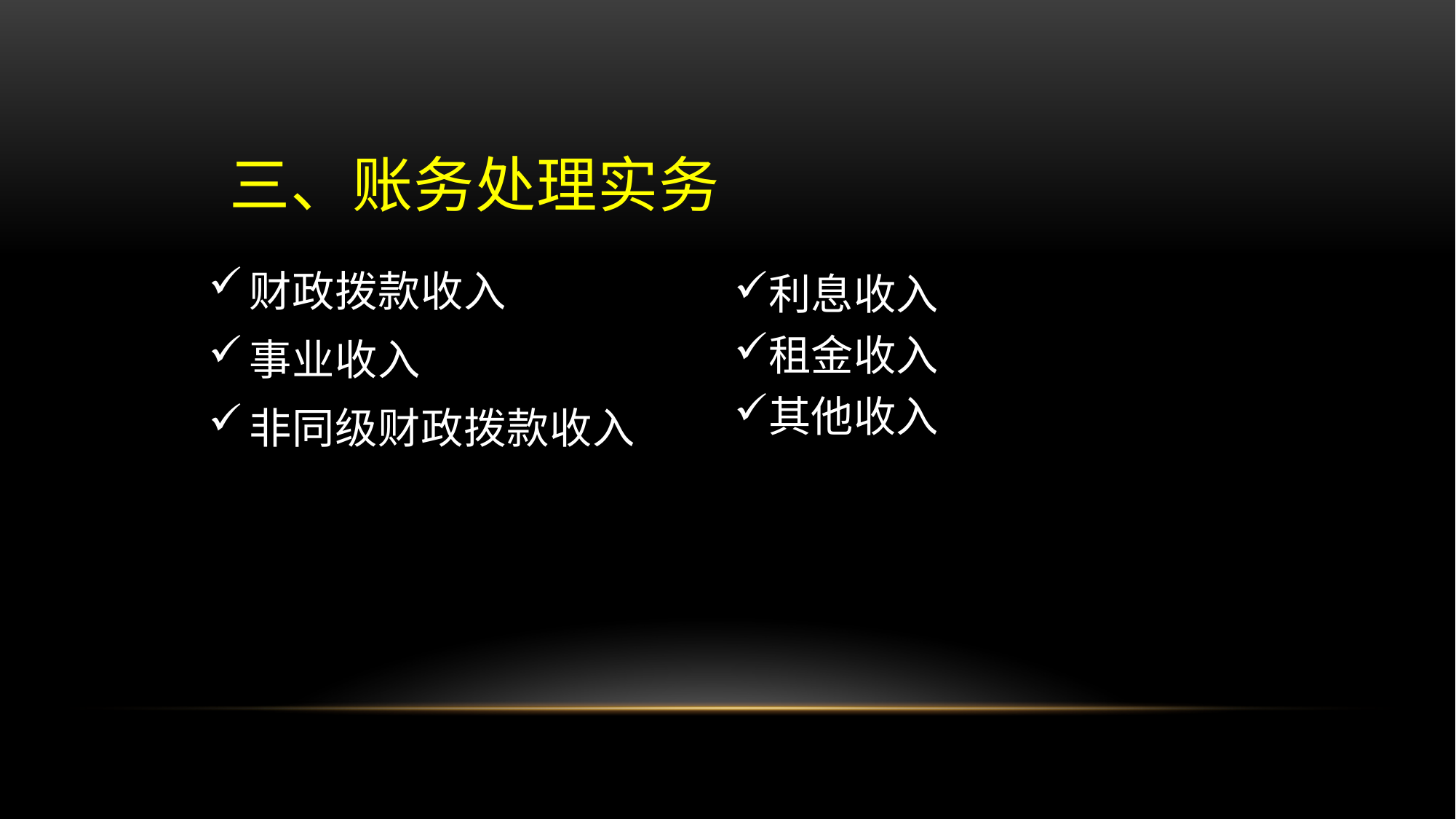

三、账务处理实务
财政拨款收入
事业收入
非同级财政拨款收入
利息收入
租金收入
其他收入

45